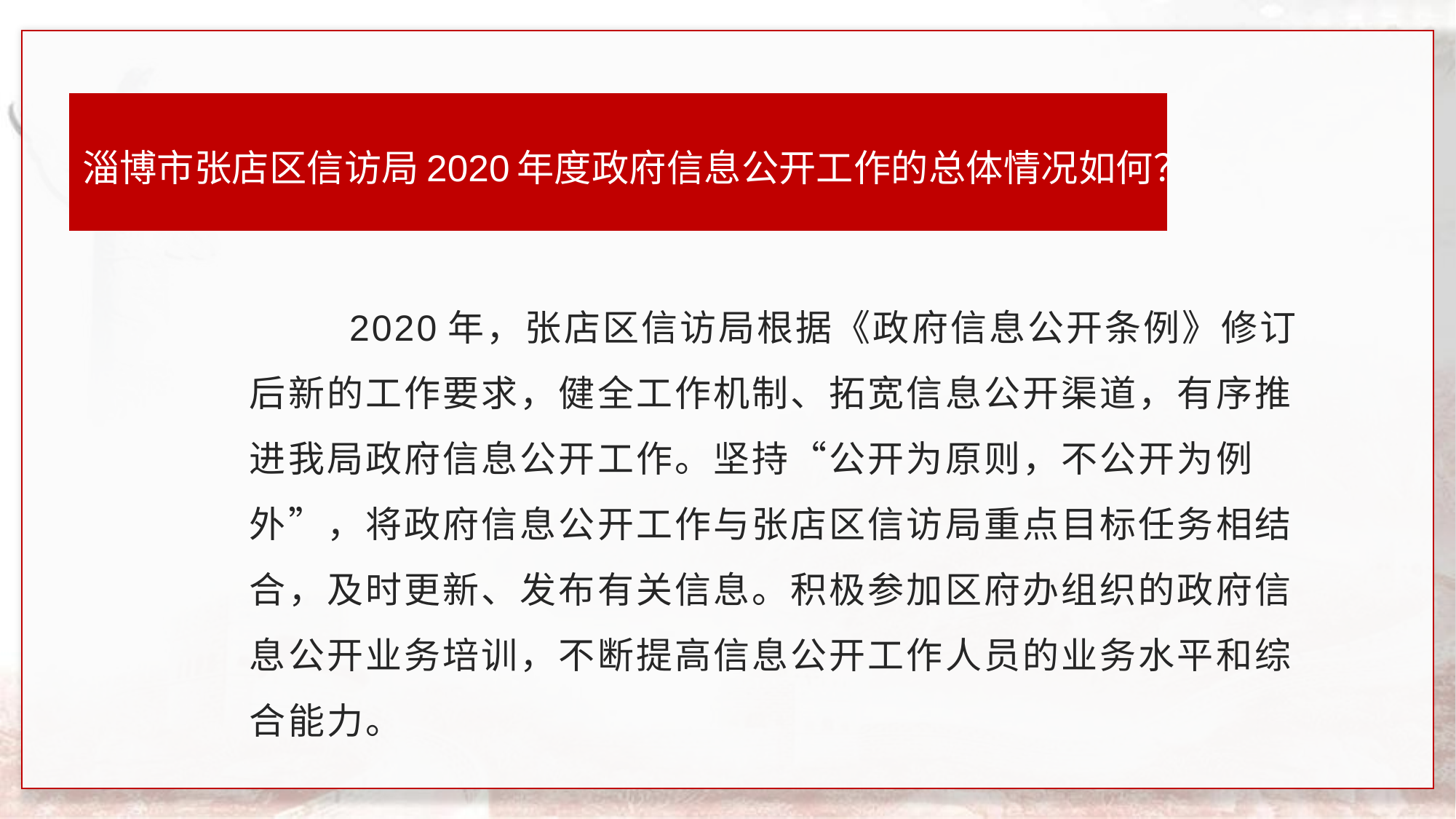

淄博市张店区信访局2020年度政府信息公开工作的总体情况如何？
        2020年，张店区信访局根据《政府信息公开条例》修订后新的工作要求，健全工作机制、拓宽信息公开渠道，有序推进我局政府信息公开工作。坚持“公开为原则，不公开为例外”，将政府信息公开工作与张店区信访局重点目标任务相结合，及时更新、发布有关信息。积极参加区府办组织的政府信息公开业务培训，不断提高信息公开工作人员的业务水平和综合能力。